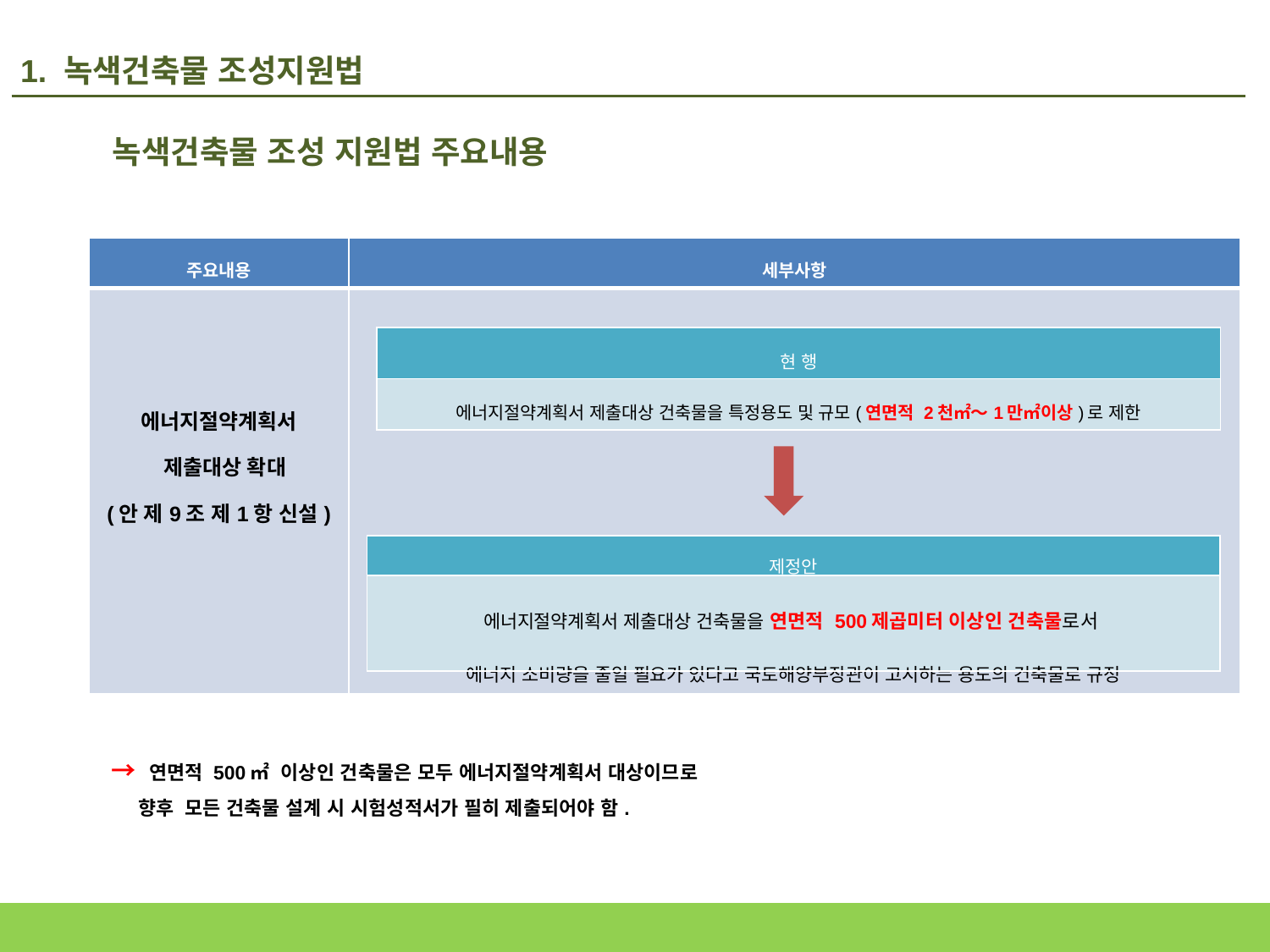

1. 녹색건축물 조성지원법
녹색건축물 조성 지원법 주요내용
| 주요내용 | 세부사항 |
| --- | --- |
| 에너지절약계획서 제출대상 확대 (안 제9조 제1항 신설) |  |
| 현 행 |
| --- |
| 에너지절약계획서 제출대상 건축물을 특정용도 및 규모(연면적 2천㎡～1만㎡이상)로 제한 |

| 제정안 |
| --- |
| 에너지절약계획서 제출대상 건축물을 연면적 500제곱미터 이상인 건축물로서 에너지 소비량을 줄일 필요가 있다고 국토해양부장관이 고시하는 용도의 건축물로 규정 |
→ 연면적 500㎡  이상인 건축물은 모두 에너지절약계획서 대상이므로
    향후  모든 건축물 설계 시 시험성적서가 필히 제출되어야 함.